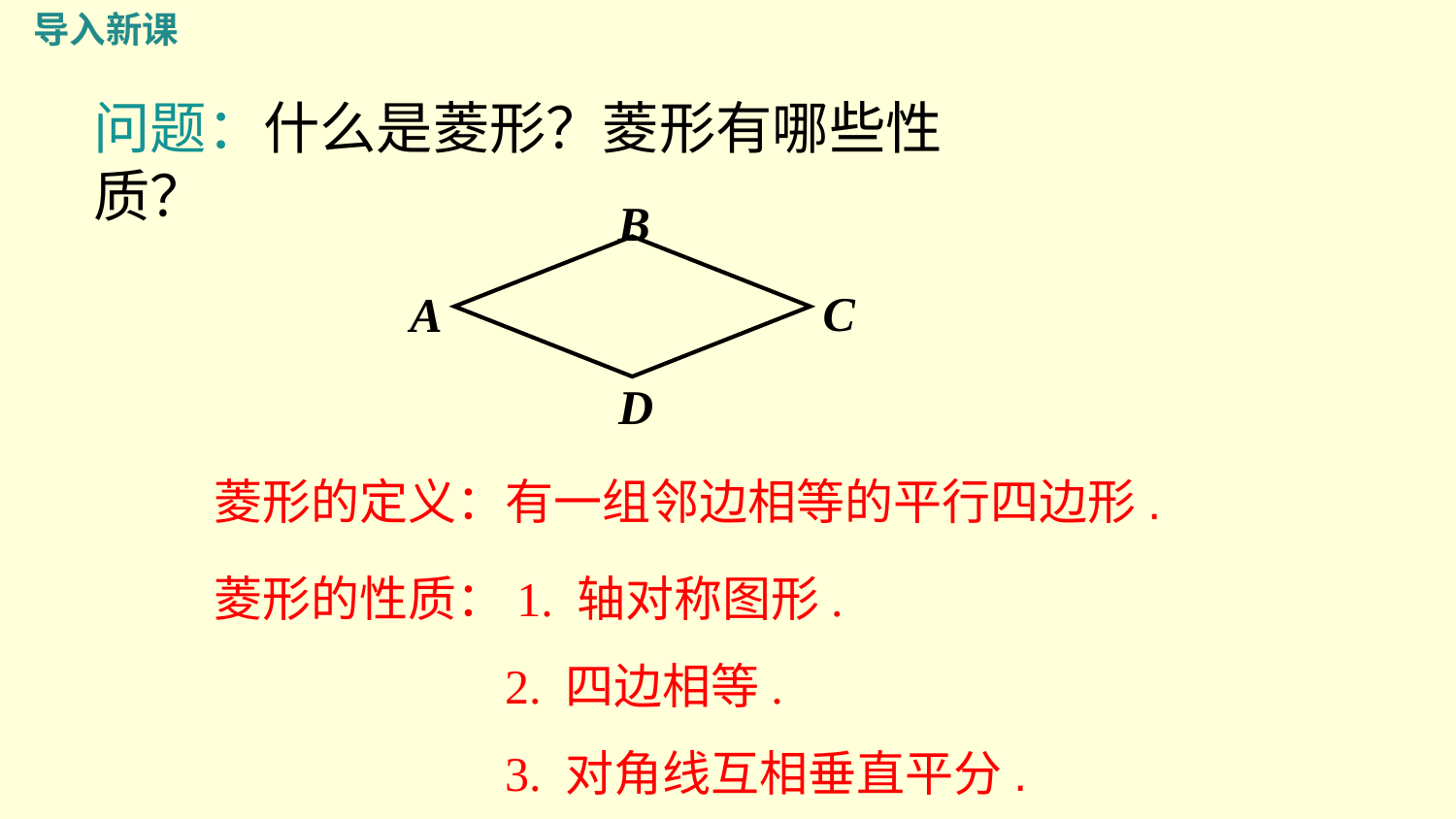

导入新课
问题：什么是菱形？菱形有哪些性质？
B

C
A
D
菱形的定义：有一组邻边相等的平行四边形.
菱形的性质：1. 轴对称图形.
		2. 四边相等.
		3. 对角线互相垂直平分.